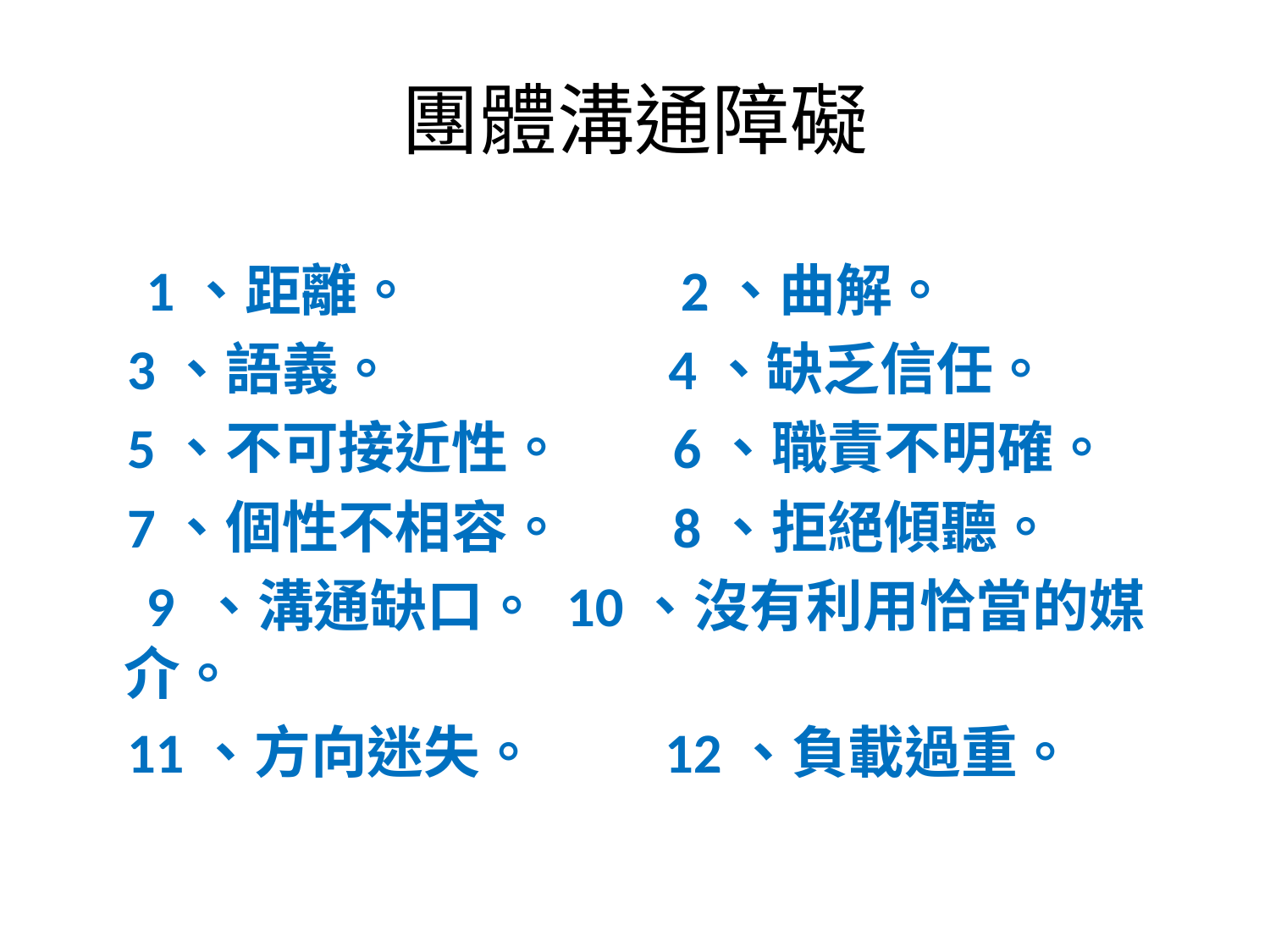

# 團體溝通障礙
　1、距離。　　           2、曲解。
    3、語義。　                4、缺乏信任。
    5、不可接近性。 　  6、職責不明確。
    7、個性不相容。 　  8、拒絕傾聽。
　9 、溝通缺口。 10、沒有利用恰當的媒介。
    11、方向迷失。         12、負載過重。